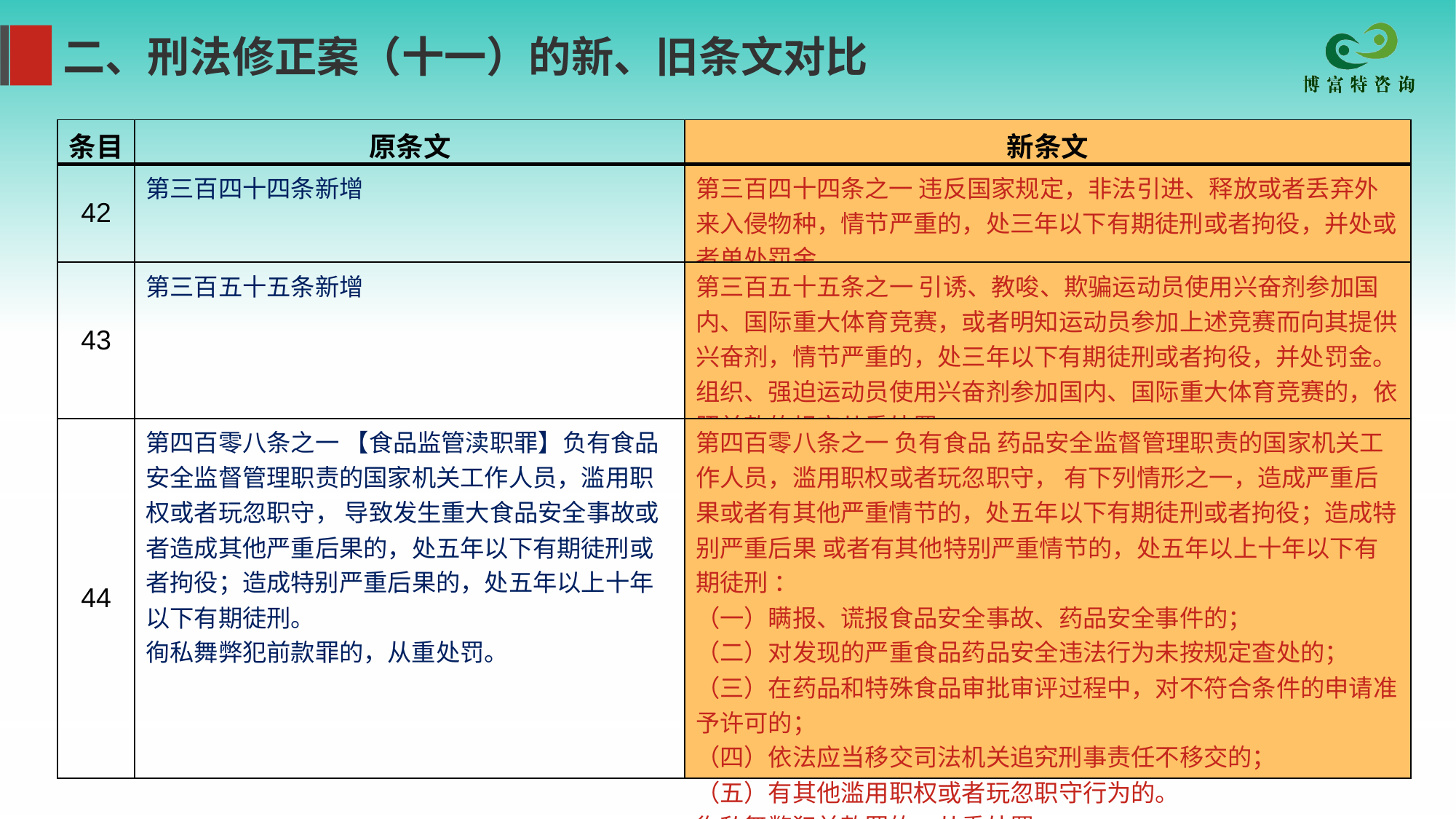

二、刑法修正案（十一）的新、旧条文对比

| 条目 | 原条文 | 新条文 |
| --- | --- | --- |
| 42 | 第三百四十四条新增 | 第三百四十四条之一 违反国家规定，非法引进、释放或者丢弃外来入侵物种，情节严重的，处三年以下有期徒刑或者拘役，并处或者单处罚金。 |
| 43 | 第三百五十五条新增 | 第三百五十五条之一 引诱、教唆、欺骗运动员使用兴奋剂参加国内、国际重大体育竞赛，或者明知运动员参加上述竞赛而向其提供兴奋剂，情节严重的，处三年以下有期徒刑或者拘役，并处罚金。 组织、强迫运动员使用兴奋剂参加国内、国际重大体育竞赛的，依照前款的规定从重处罚。 |
| 44 | 第四百零八条之一 【食品监管渎职罪】负有食品安全监督管理职责的国家机关工作人员，滥用职权或者玩忽职守， 导致发生重大食品安全事故或者造成其他严重后果的，处五年以下有期徒刑或者拘役；造成特别严重后果的，处五年以上十年以下有期徒刑。 徇私舞弊犯前款罪的，从重处罚。 | 第四百零八条之一 负有食品 药品安全监督管理职责的国家机关工作人员，滥用职权或者玩忽职守， 有下列情形之一，造成严重后果或者有其他严重情节的，处五年以下有期徒刑或者拘役；造成特别严重后果 或者有其他特别严重情节的，处五年以上十年以下有期徒刑 ： （一）瞒报、谎报食品安全事故、药品安全事件的； （二）对发现的严重食品药品安全违法行为未按规定查处的； （三）在药品和特殊食品审批审评过程中，对不符合条件的申请准予许可的； （四）依法应当移交司法机关追究刑事责任不移交的； （五）有其他滥用职权或者玩忽职守行为的。 徇私舞弊犯前款罪的，从重处罚。 |